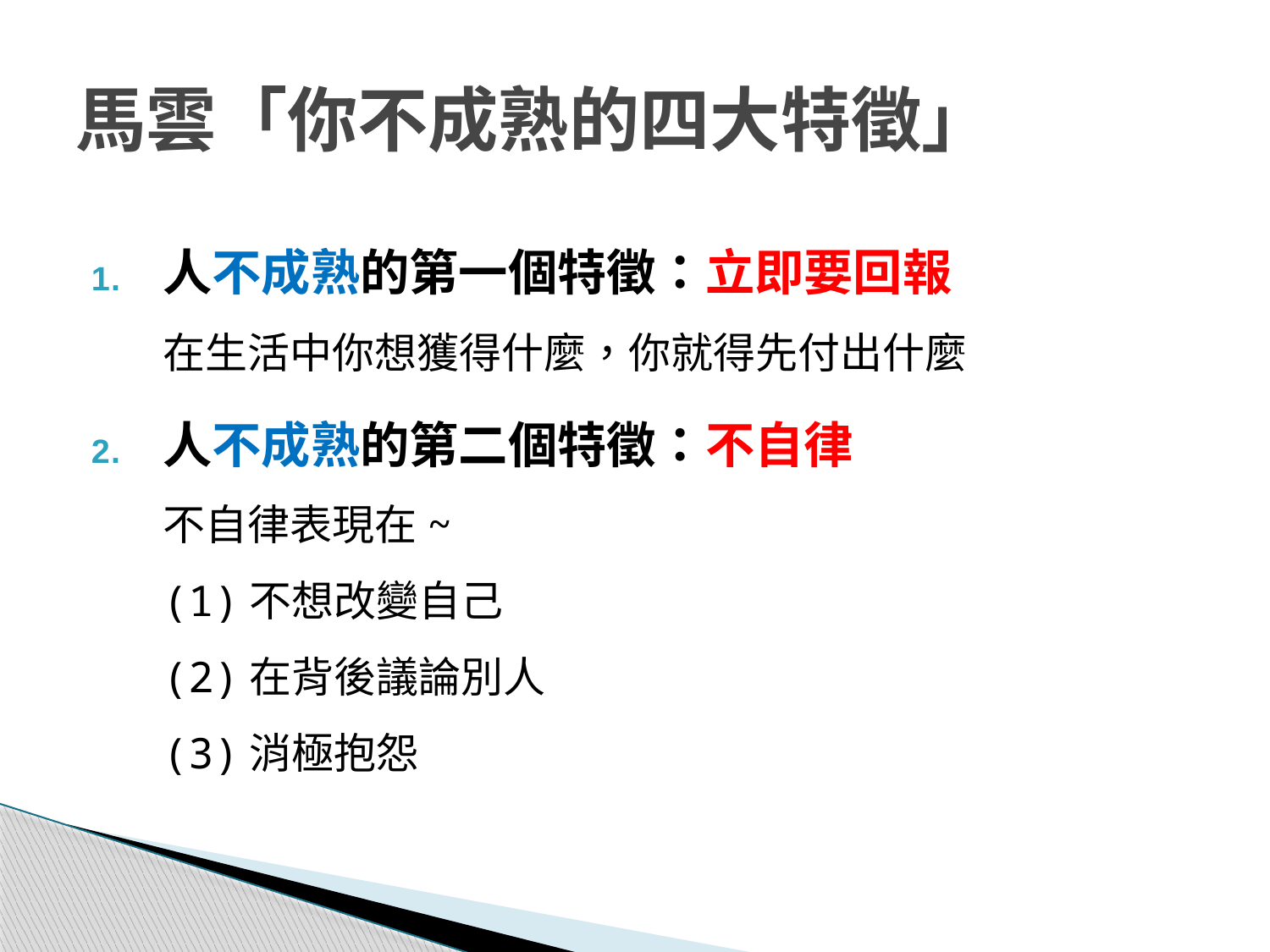

# 馬雲「你不成熟的四大特徵」
人不成熟的第一個特徵：立即要回報
在生活中你想獲得什麼，你就得先付出什麼
人不成熟的第二個特徵：不自律
不自律表現在~
(1)不想改變自己
(2)在背後議論別人
(3)消極抱怨